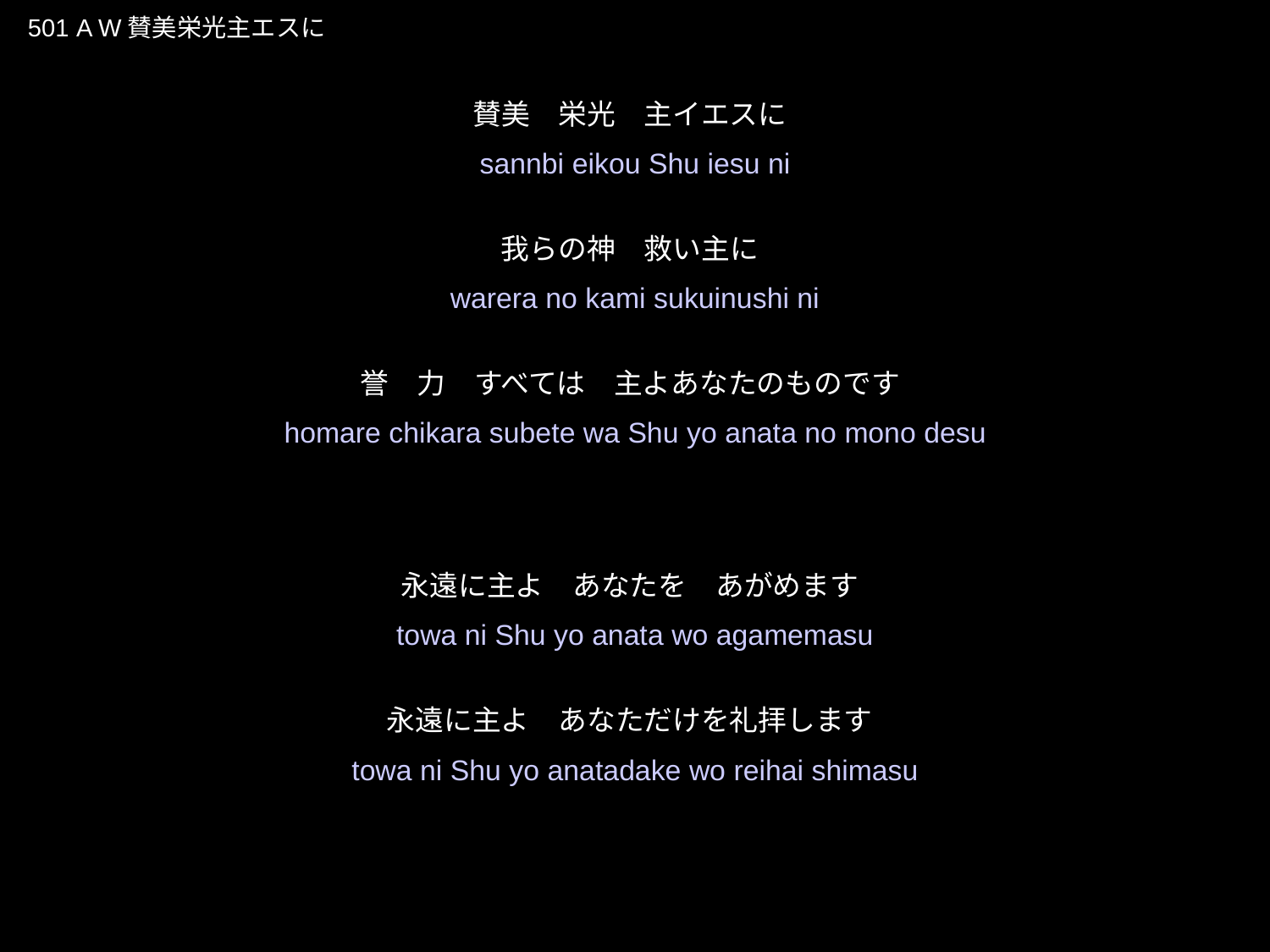

さんびえいこうしゅいえすに
★W
501 A W賛美栄光主エスに
★
賛美　栄光　主イエスに

我らの神　救い主に

誉　力　すべては　主よあなたのものです

永遠に主よ　あなたを　あがめます

永遠に主よ　あなただけを礼拝します
sannbi eikou Shu iesu ni

warera no kami sukuinushi ni

homare chikara subete wa Shu yo anata no mono desu

towa ni Shu yo anata wo agamemasu

towa ni Shu yo anatadake wo reihai shimasu